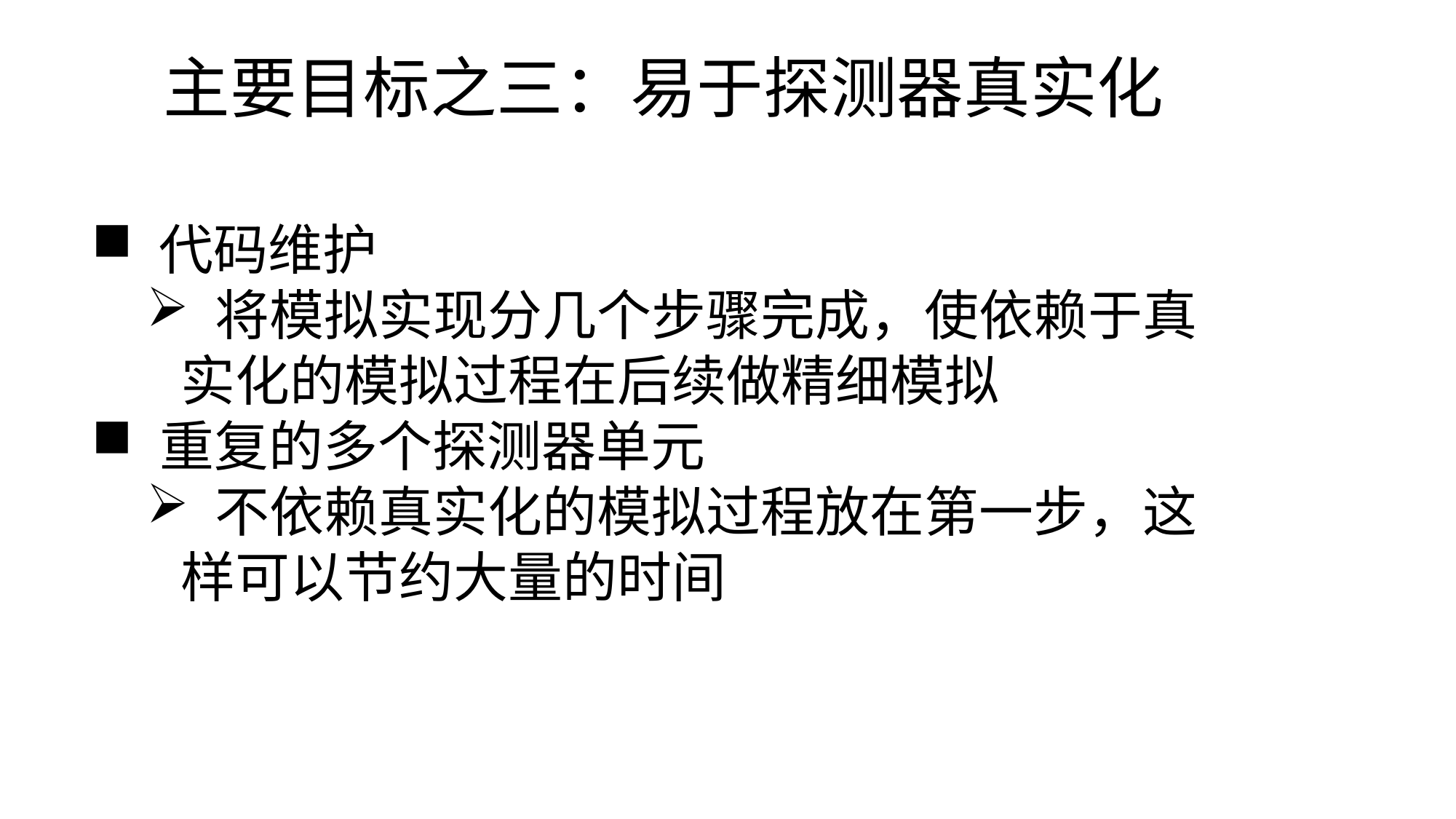

主要目标之三：易于探测器真实化
 代码维护
 将模拟实现分几个步骤完成，使依赖于真实化的模拟过程在后续做精细模拟
重复的多个探测器单元
 不依赖真实化的模拟过程放在第一步，这样可以节约大量的时间